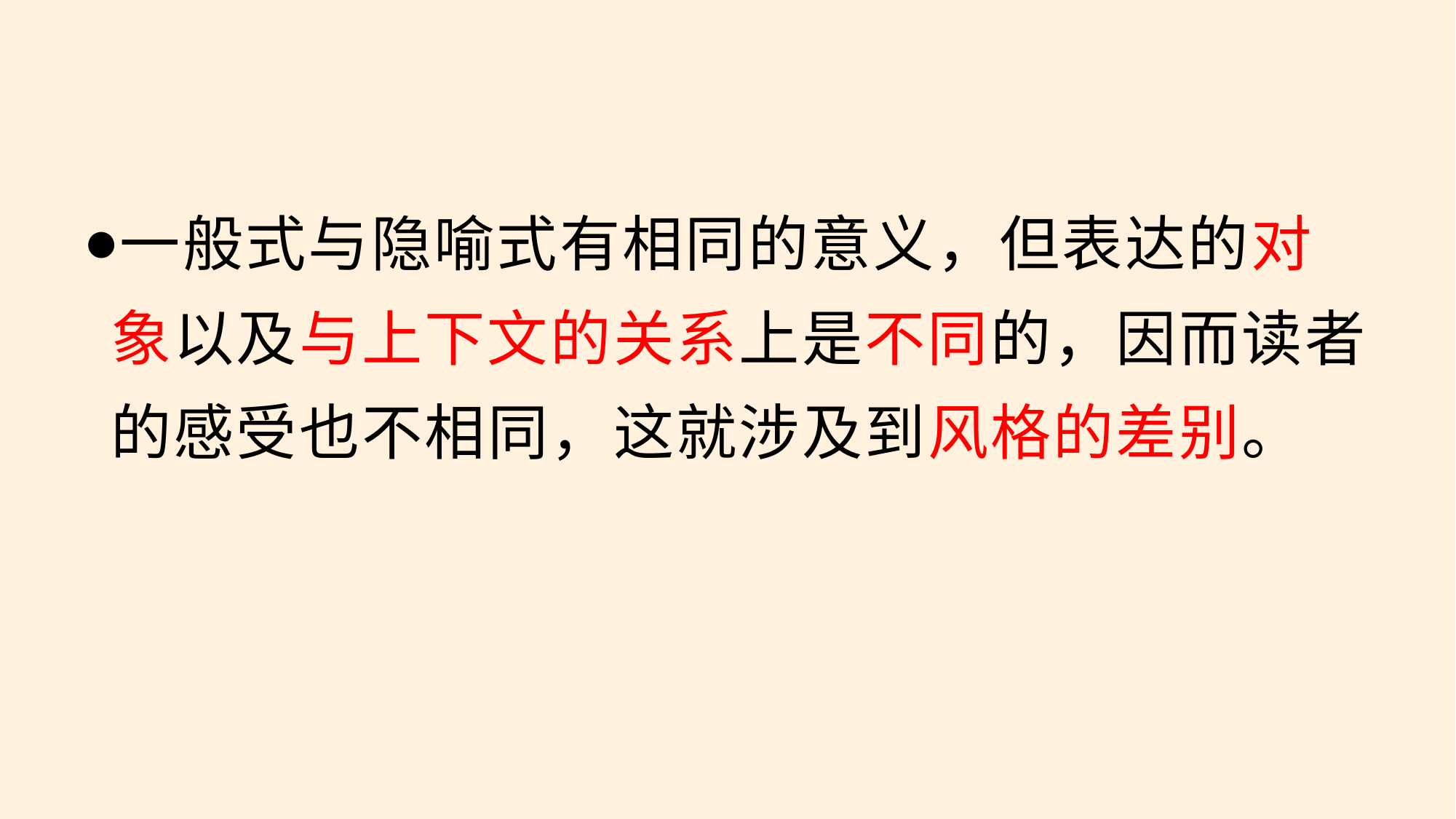

#
一般式与隐喻式有相同的意义，但表达的对象以及与上下文的关系上是不同的，因而读者的感受也不相同，这就涉及到风格的差别。